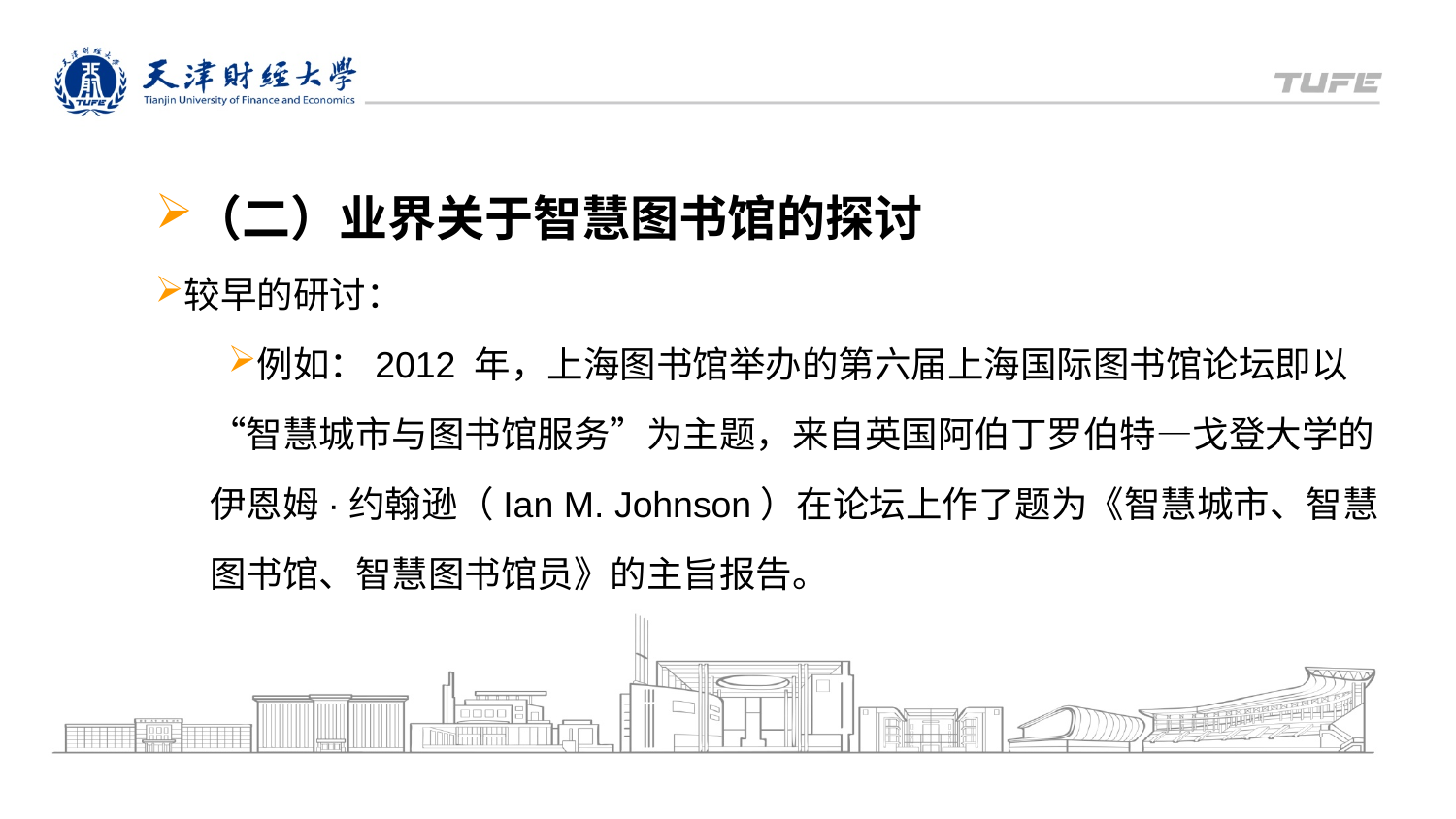

（二）业界关于智慧图书馆的探讨
较早的研讨：
例如：2012 年，上海图书馆举办的第六届上海国际图书馆论坛即以“智慧城市与图书馆服务”为主题，来自英国阿伯丁罗伯特—戈登大学的伊恩姆·约翰逊（Ian M. Johnson）在论坛上作了题为《智慧城市、智慧图书馆、智慧图书馆员》的主旨报告。
天津财经大学XX
XXXX年X月X日